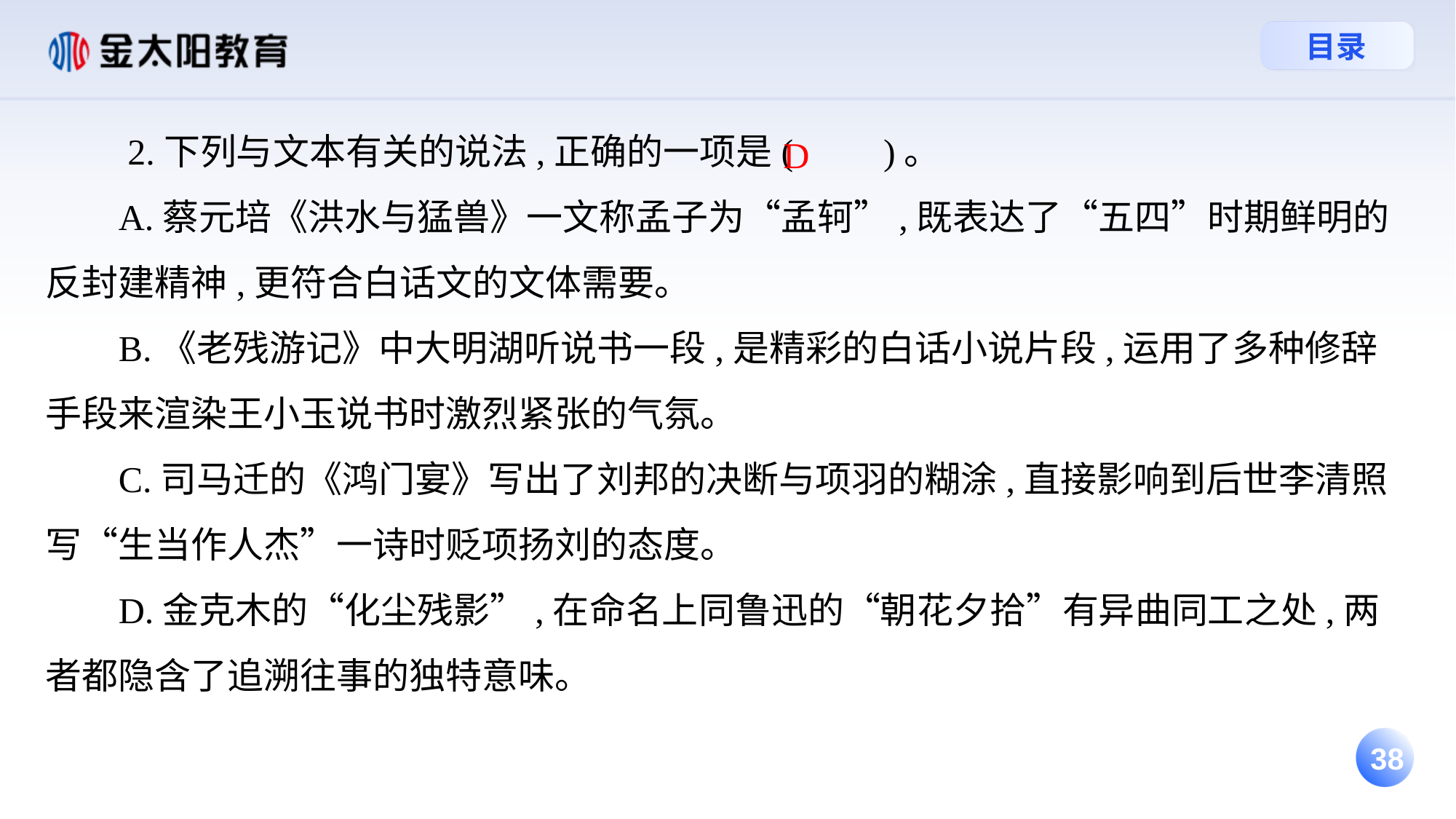

2.下列与文本有关的说法,正确的一项是(　　)。
        A.蔡元培《洪水与猛兽》一文称孟子为“孟轲”,既表达了“五四”时期鲜明的反封建精神,更符合白话文的文体需要。
        B.《老残游记》中大明湖听说书一段,是精彩的白话小说片段,运用了多种修辞手段来渲染王小玉说书时激烈紧张的气氛。
        C.司马迁的《鸿门宴》写出了刘邦的决断与项羽的糊涂,直接影响到后世李清照写“生当作人杰”一诗时贬项扬刘的态度。
        D.金克木的“化尘残影”,在命名上同鲁迅的“朝花夕拾”有异曲同工之处,两者都隐含了追溯往事的独特意味。
D